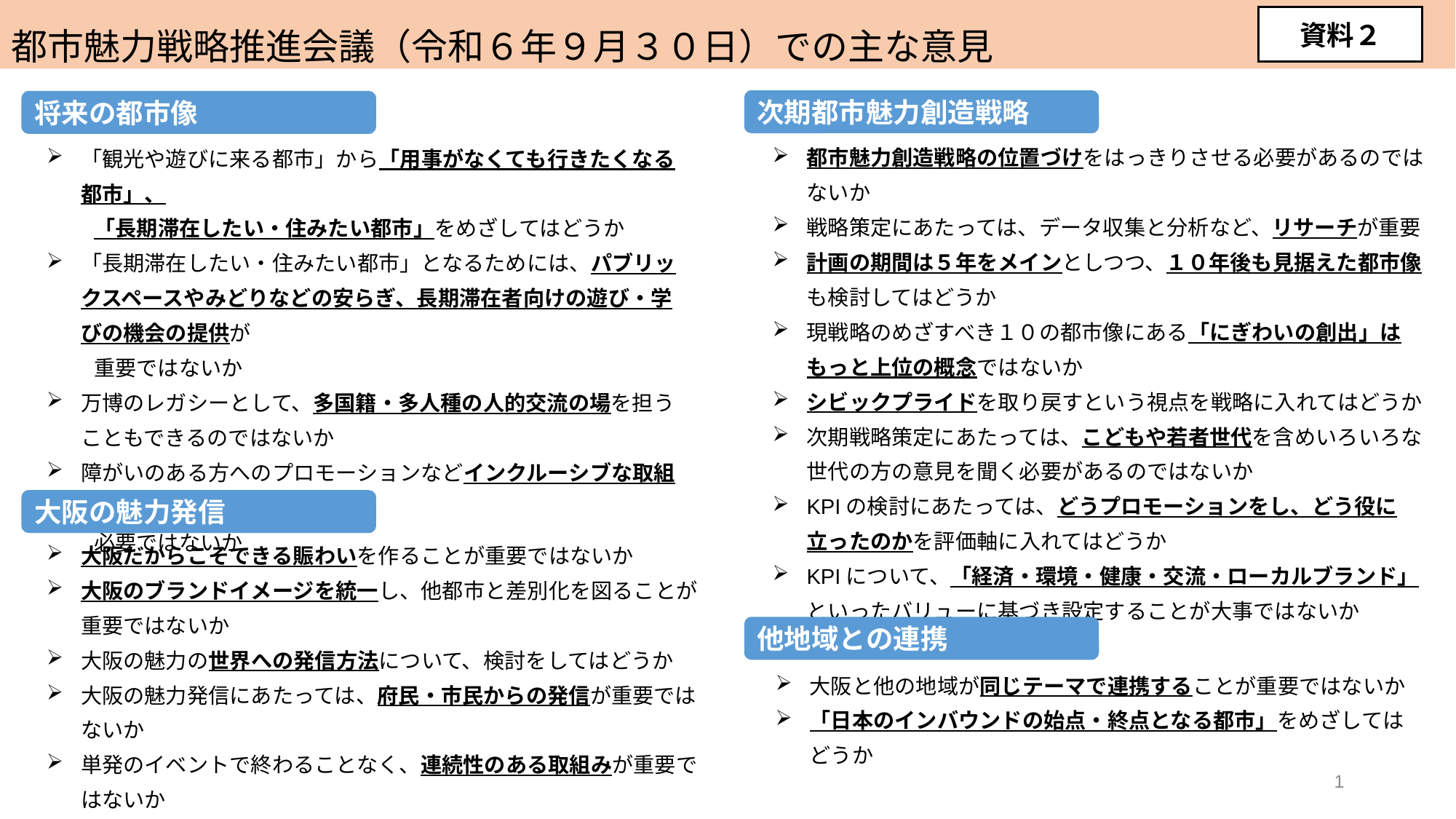

# 都市魅力戦略推進会議（令和６年９月３０日）での主な意見
資料２
次期都市魅力創造戦略
将来の都市像
都市魅力創造戦略の位置づけをはっきりさせる必要があるのではないか
戦略策定にあたっては、データ収集と分析など、リサーチが重要
計画の期間は５年をメインとしつつ、１０年後も見据えた都市像も検討してはどうか
現戦略のめざすべき１０の都市像にある「にぎわいの創出」はもっと上位の概念ではないか
シビックプライドを取り戻すという視点を戦略に入れてはどうか
次期戦略策定にあたっては、こどもや若者世代を含めいろいろな世代の方の意見を聞く必要があるのではないか
KPIの検討にあたっては、どうプロモーションをし、どう役に立ったのかを評価軸に入れてはどうか
KPIについて、「経済・環境・健康・交流・ローカルブランド」といったバリューに基づき設定することが大事ではないか
「観光や遊びに来る都市」から「用事がなくても行きたくなる都市」、
　 　「長期滞在したい・住みたい都市」をめざしてはどうか
「長期滞在したい・住みたい都市」となるためには、パブリックスペースやみどりなどの安らぎ、長期滞在者向けの遊び・学びの機会の提供が
　　 重要ではないか
万博のレガシーとして、多国籍・多人種の人的交流の場を担うこともできるのではないか
障がいのある方へのプロモーションなどインクルーシブな取組みの視点も
　　 必要ではないか
大阪の魅力発信
大阪だからこそできる賑わいを作ることが重要ではないか
大阪のブランドイメージを統一し、他都市と差別化を図ることが重要ではないか
大阪の魅力の世界への発信方法について、検討をしてはどうか
大阪の魅力発信にあたっては、府民・市民からの発信が重要ではないか
単発のイベントで終わることなく、連続性のある取組みが重要ではないか
他地域との連携
大阪と他の地域が同じテーマで連携することが重要ではないか
「日本のインバウンドの始点・終点となる都市」をめざしてはどうか
1